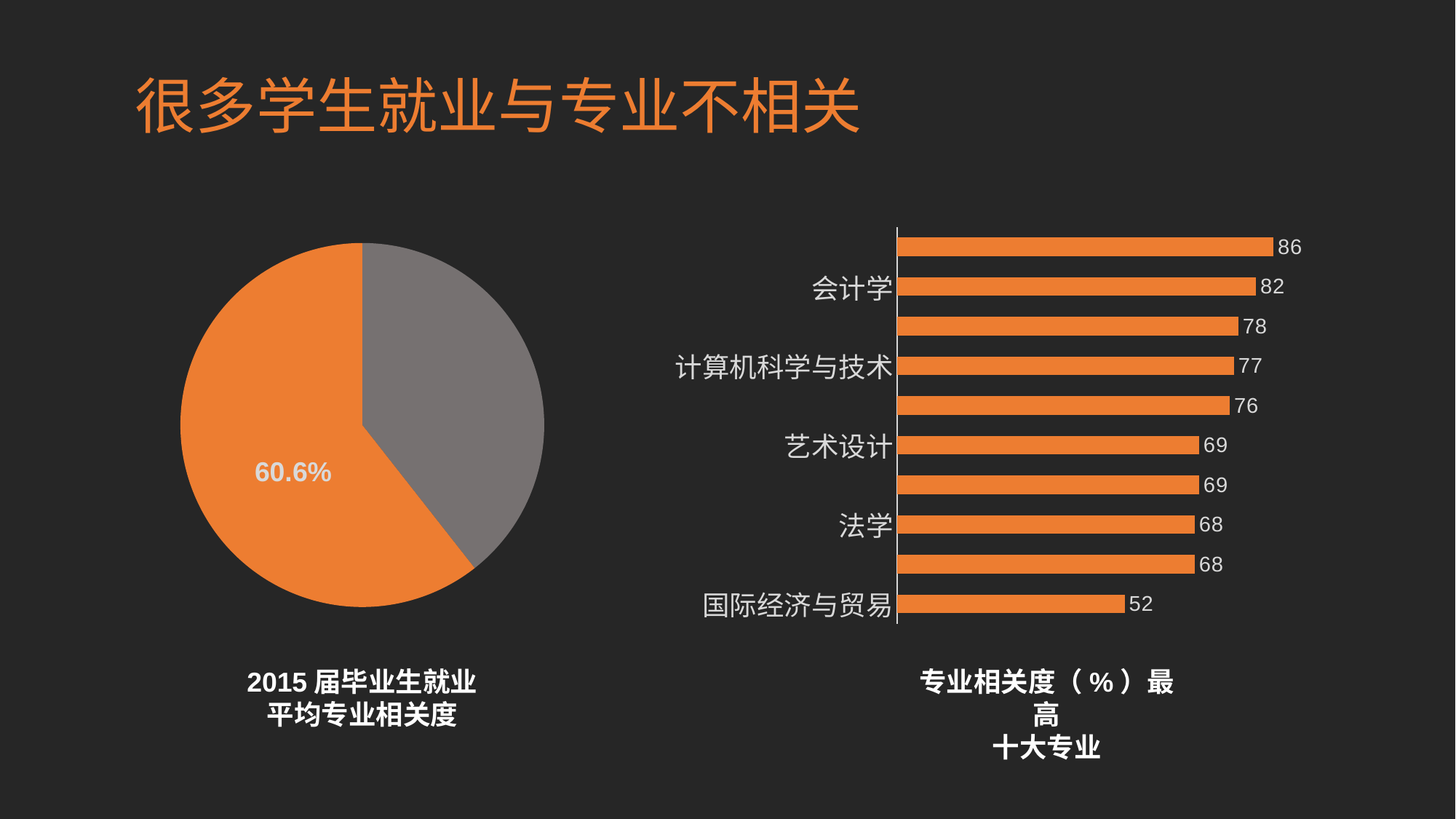

很多学生就业与专业不相关

### Chart

| Category | 专业相关度（%） |
|---|---|
| 国际经济与贸易 | 52.0 |
| 英语 | 68.0 |
| 法学 | 68.0 |
| 机械制造及其自动化 | 69.0 |
| 艺术设计 | 69.0 |
| 财务管理 | 76.0 |
| 计算机科学与技术 | 77.0 |
| 汉语言文学 | 78.0 |
| 会计学 | 82.0 |
| 土木工程 | 86.0 |

### Chart

| Category | 比例 |
|---|---|
| 第一季度 | 39.4 |
| 第二季度 | 60.6 |

### Chart

| Category |
|---|

### Chart

| Category |
|---|
60.6%
2015届毕业生就业
平均专业相关度
专业相关度（%）最高
十大专业